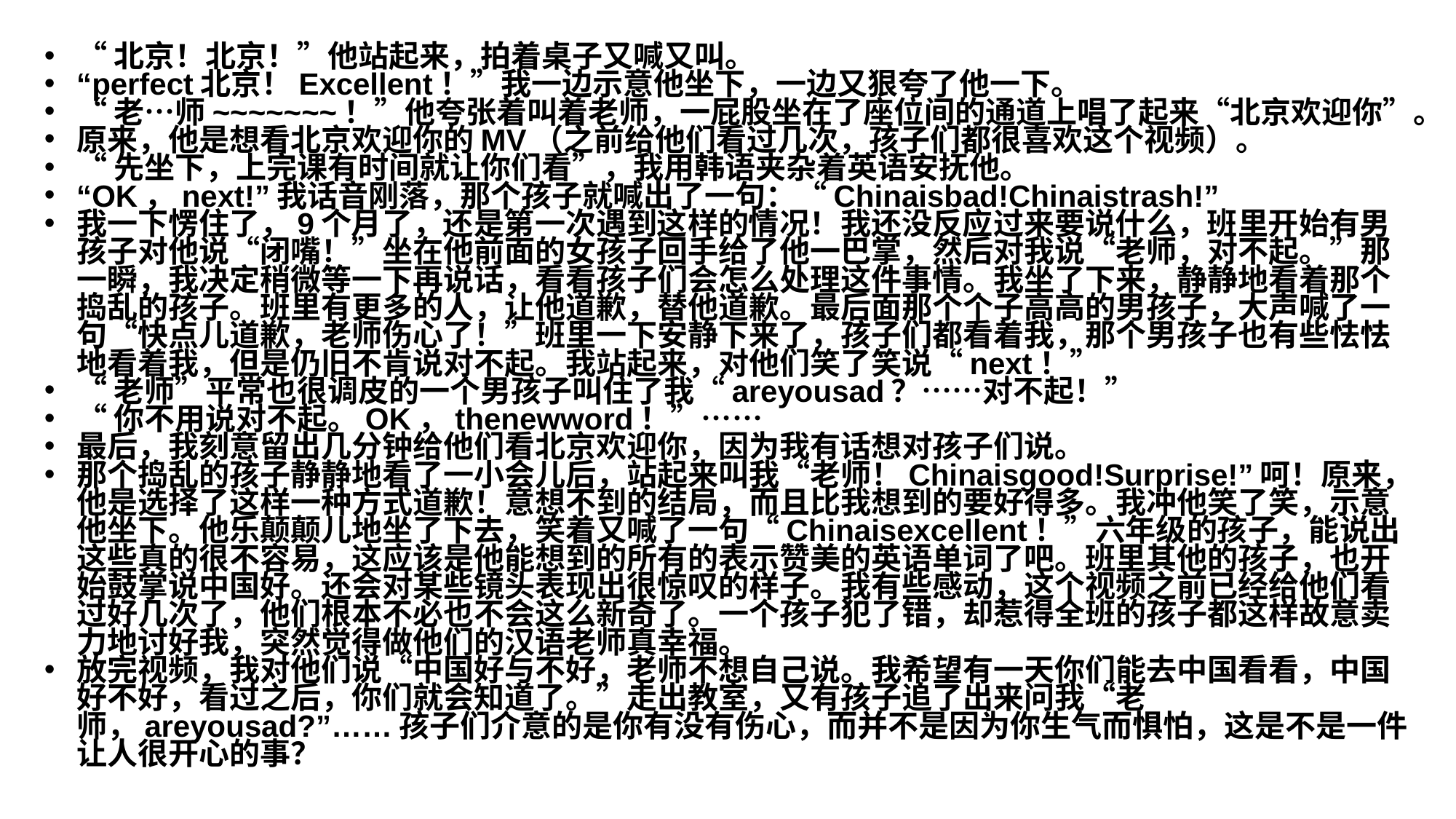

“北京！北京！”他站起来，拍着桌子又喊又叫。
“perfect北京！Excellent！”我一边示意他坐下，一边又狠夸了他一下。
“老…师~~~~~~~！”他夸张着叫着老师，一屁股坐在了座位间的通道上唱了起来“北京欢迎你”。
原来，他是想看北京欢迎你的MV（之前给他们看过几次，孩子们都很喜欢这个视频）。
“先坐下，上完课有时间就让你们看”，我用韩语夹杂着英语安抚他。
“OK，next!”我话音刚落，那个孩子就喊出了一句：“Chinaisbad!Chinaistrash!”
我一下愣住了，9个月了，还是第一次遇到这样的情况！我还没反应过来要说什么，班里开始有男孩子对他说“闭嘴！”坐在他前面的女孩子回手给了他一巴掌，然后对我说“老师，对不起。”那一瞬，我决定稍微等一下再说话，看看孩子们会怎么处理这件事情。我坐了下来，静静地看着那个捣乱的孩子。班里有更多的人，让他道歉，替他道歉。最后面那个个子高高的男孩子，大声喊了一句“快点儿道歉，老师伤心了！”班里一下安静下来了，孩子们都看着我，那个男孩子也有些怯怯地看着我，但是仍旧不肯说对不起。我站起来，对他们笑了笑说“next！”
“老师”平常也很调皮的一个男孩子叫住了我“areyousad？……对不起！”
“你不用说对不起。OK，thenewword！”……
最后，我刻意留出几分钟给他们看北京欢迎你，因为我有话想对孩子们说。
那个捣乱的孩子静静地看了一小会儿后，站起来叫我“老师！Chinaisgood!Surprise!”呵！原来，他是选择了这样一种方式道歉！意想不到的结局，而且比我想到的要好得多。我冲他笑了笑，示意他坐下。他乐颠颠儿地坐了下去，笑着又喊了一句“Chinaisexcellent！”六年级的孩子，能说出这些真的很不容易，这应该是他能想到的所有的表示赞美的英语单词了吧。班里其他的孩子，也开始鼓掌说中国好。还会对某些镜头表现出很惊叹的样子。我有些感动，这个视频之前已经给他们看过好几次了，他们根本不必也不会这么新奇了。一个孩子犯了错，却惹得全班的孩子都这样故意卖力地讨好我，突然觉得做他们的汉语老师真幸福。
放完视频，我对他们说“中国好与不好，老师不想自己说。我希望有一天你们能去中国看看，中国好不好，看过之后，你们就会知道了。”走出教室，又有孩子追了出来问我“老师，areyousad?”……孩子们介意的是你有没有伤心，而并不是因为你生气而惧怕，这是不是一件让人很开心的事？